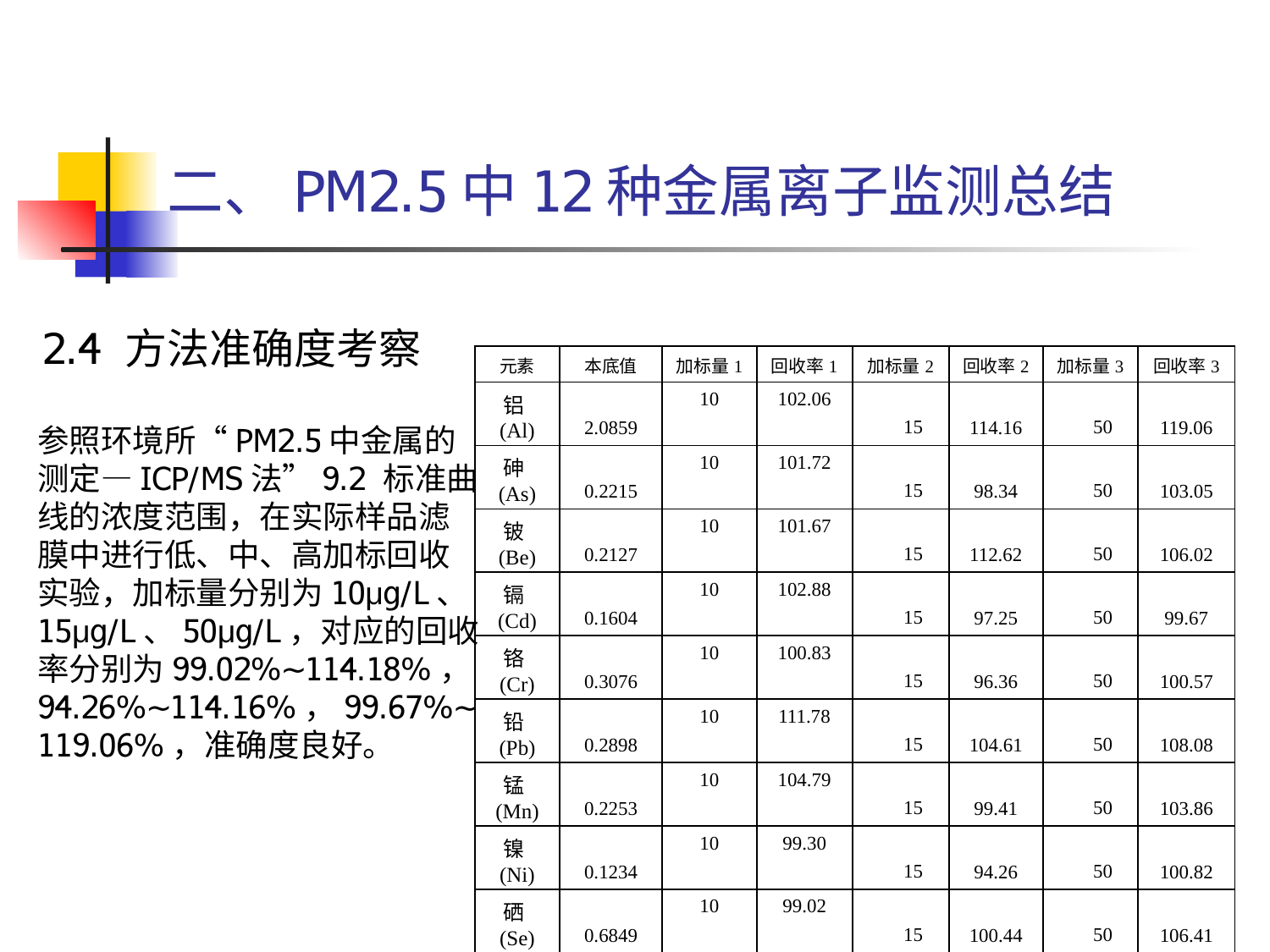

二、PM2.5中12种金属离子监测总结
2.4 方法准确度考察
| 元素 | 本底值 | 加标量1 | 回收率1 | 加标量2 | 回收率2 | 加标量3 | 回收率3 |
| --- | --- | --- | --- | --- | --- | --- | --- |
| 铝(Al) | 2.0859 | 10 | 102.06 | 15 | 114.16 | 50 | 119.06 |
| 砷(As) | 0.2215 | 10 | 101.72 | 15 | 98.34 | 50 | 103.05 |
| 铍(Be) | 0.2127 | 10 | 101.67 | 15 | 112.62 | 50 | 106.02 |
| 镉(Cd) | 0.1604 | 10 | 102.88 | 15 | 97.25 | 50 | 99.67 |
| 铬(Cr) | 0.3076 | 10 | 100.83 | 15 | 96.36 | 50 | 100.57 |
| 铅(Pb) | 0.2898 | 10 | 111.78 | 15 | 104.61 | 50 | 108.08 |
| 锰(Mn) | 0.2253 | 10 | 104.79 | 15 | 99.41 | 50 | 103.86 |
| 镍(Ni) | 0.1234 | 10 | 99.30 | 15 | 94.26 | 50 | 100.82 |
| 硒(Se) | 0.6849 | 10 | 99.02 | 15 | 100.44 | 50 | 106.41 |
| 铊(Tl) | 0.1669 | 10 | 114.18 | 15 | 105.93 | 50 | 110.92 |
参照环境所“PM2.5中金属的测定—ICP/MS法”9.2 标准曲线的浓度范围，在实际样品滤膜中进行低、中、高加标回收实验，加标量分别为10μg/L、15μg/L、50μg/L，对应的回收率分别为99.02%~114.18%，94.26%~114.16%，99.67%~119.06%，准确度良好。